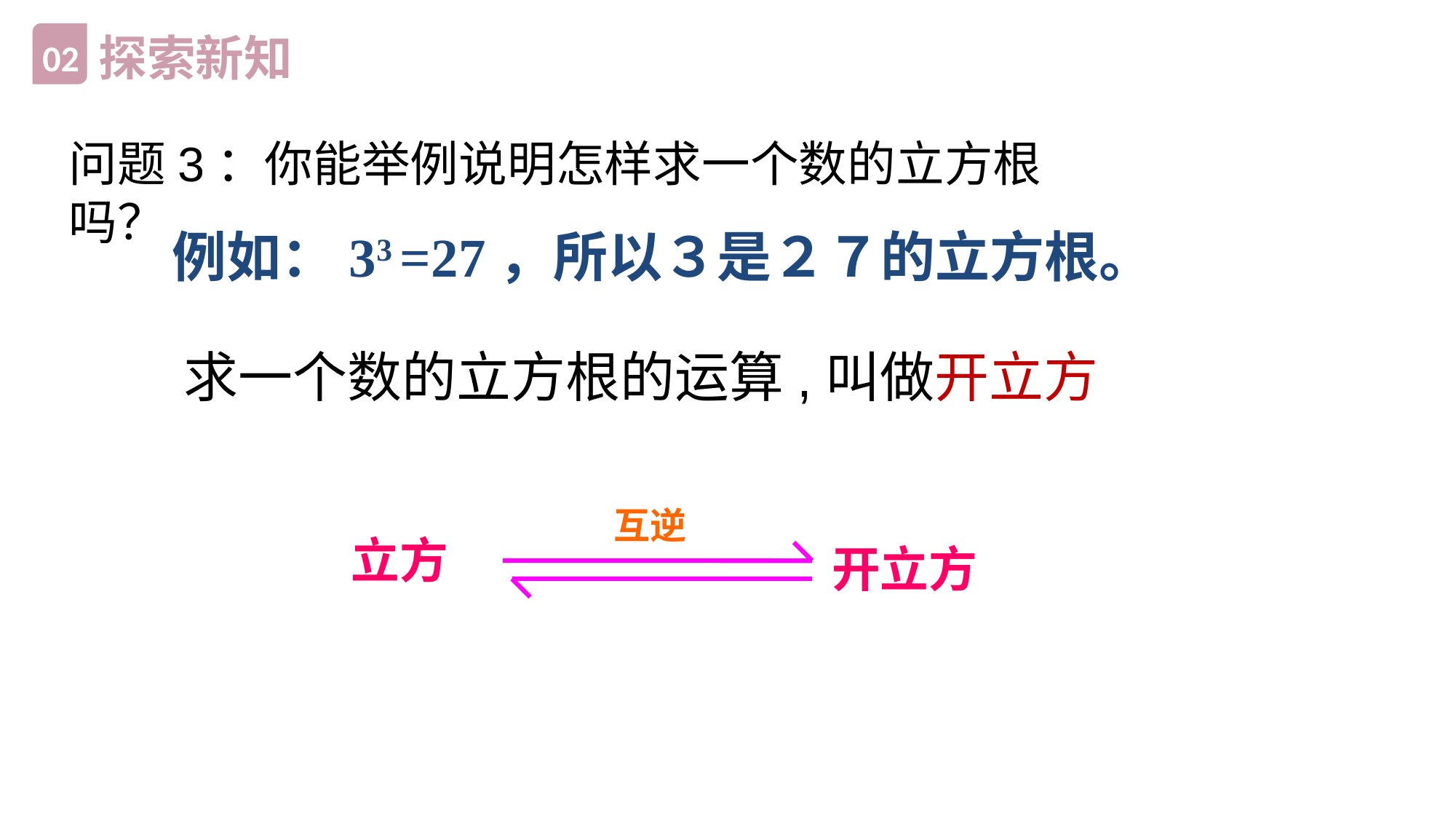

探索新知
02
问题3：你能举例说明怎样求一个数的立方根吗？
例如：33 =27，所以３是２７的立方根。
求一个数的立方根的运算,叫做开立方
互逆

立方
开立方